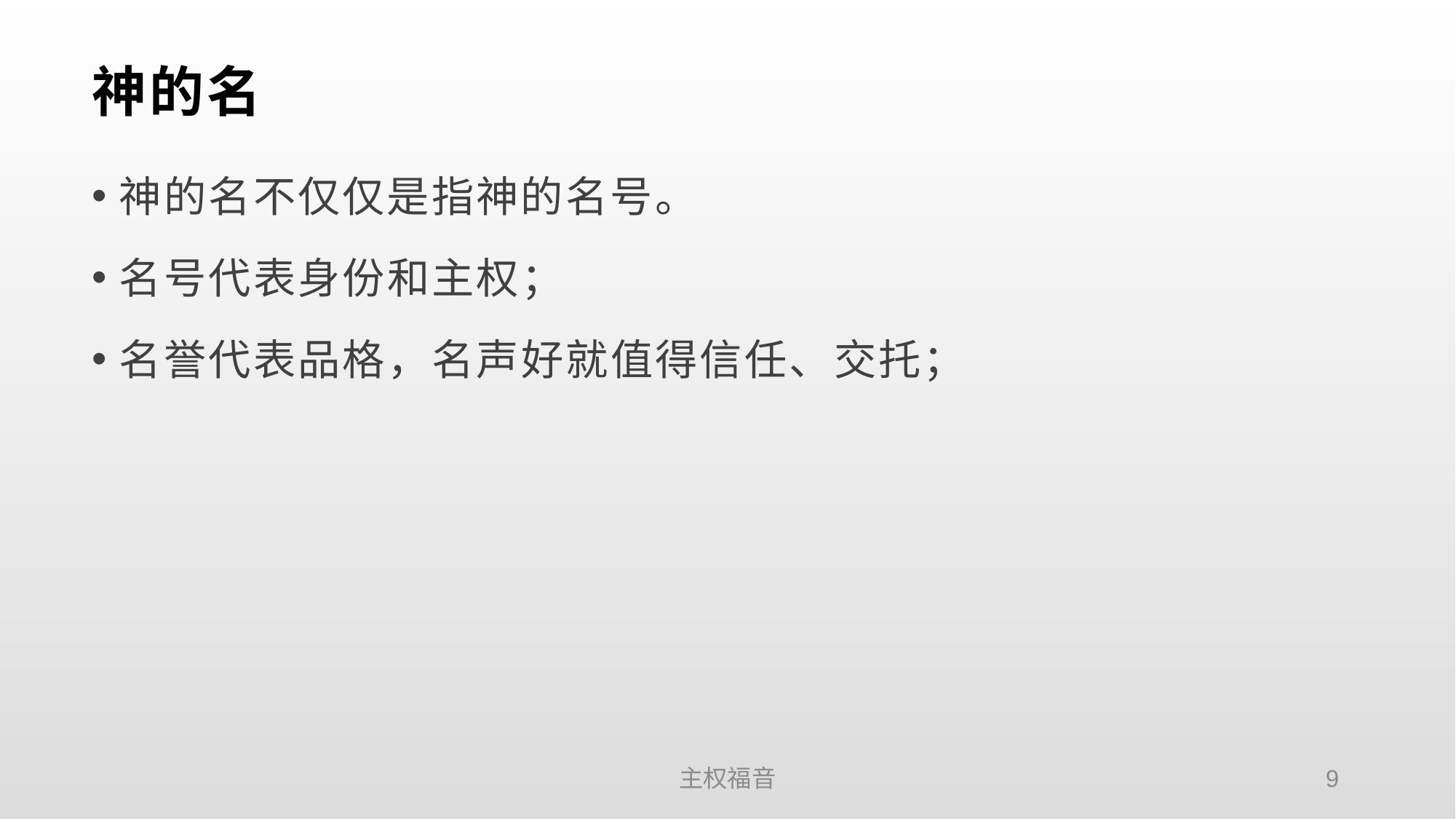

# 神的名
神的名不仅仅是指神的名号。
名号代表身份和主权；
名誉代表品格，名声好就值得信任、交托；
主权福音
9